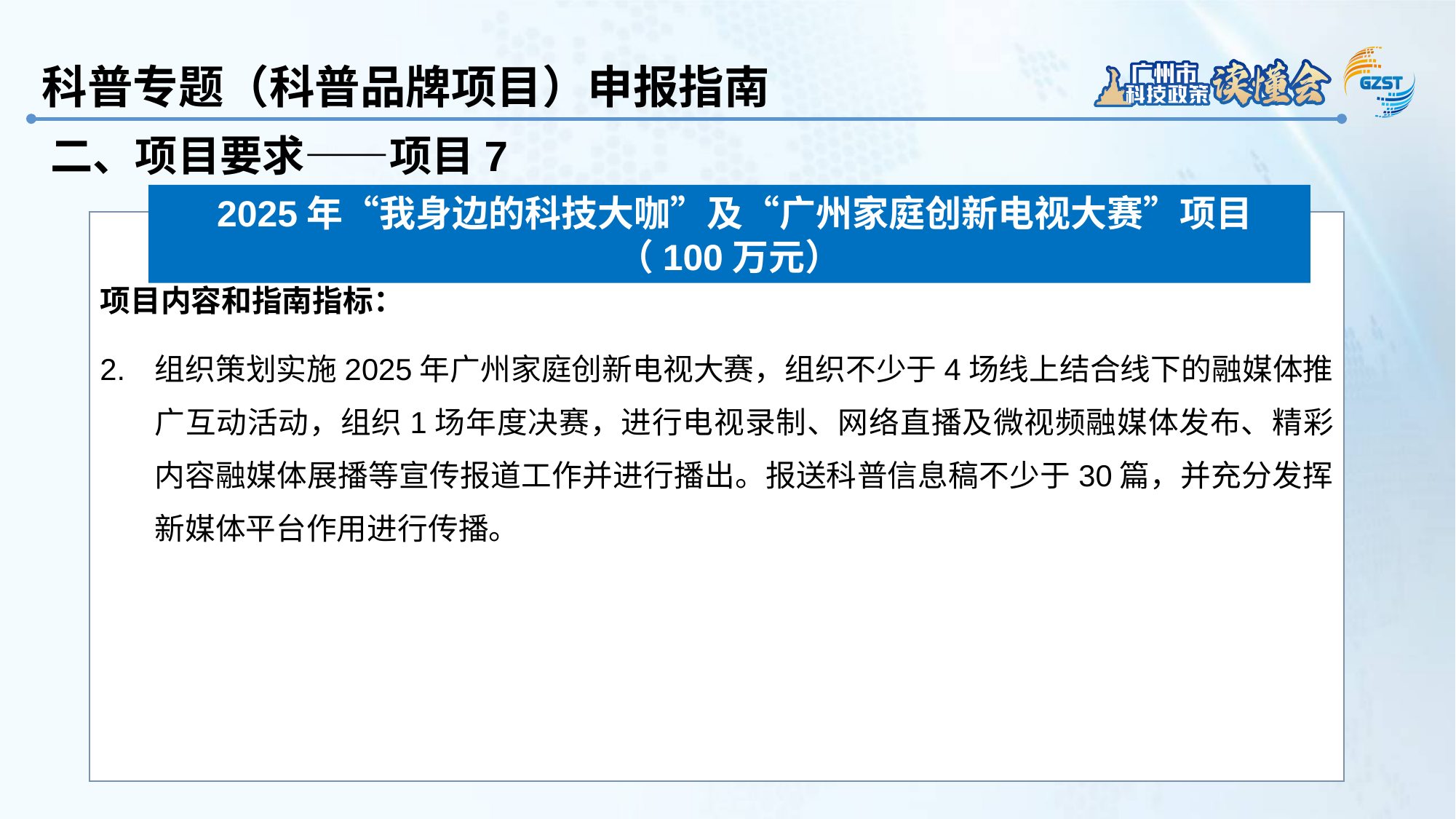

科普专题（科普品牌项目）申报指南
二、项目要求——项目7
 2025年“我身边的科技大咖”及“广州家庭创新电视大赛”项目（100万元）

项目内容和指南指标：
组织策划实施2025年广州家庭创新电视大赛，组织不少于4场线上结合线下的融媒体推广互动活动，组织1场年度决赛，进行电视录制、网络直播及微视频融媒体发布、精彩内容融媒体展播等宣传报道工作并进行播出。报送科普信息稿不少于30篇，并充分发挥新媒体平台作用进行传播。